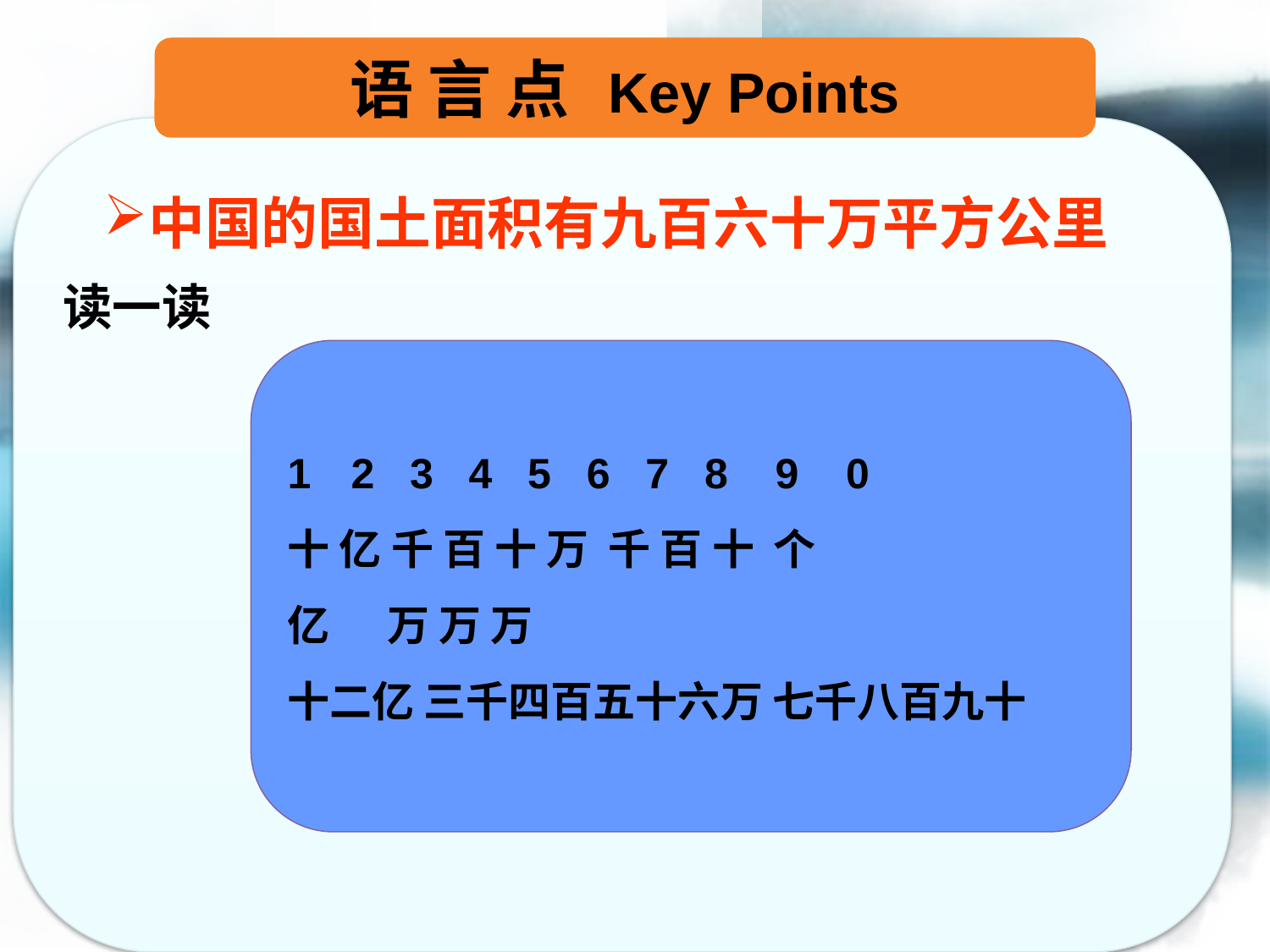

语 言 点  Key Points

中国的国土面积有九百六十万平方公里
读一读

2   3   4   5   6   7   8    9    0
十 亿 千 百 十 万  千 百 十  个
亿      万 万 万
十二亿 三千四百五十六万 七千八百九十